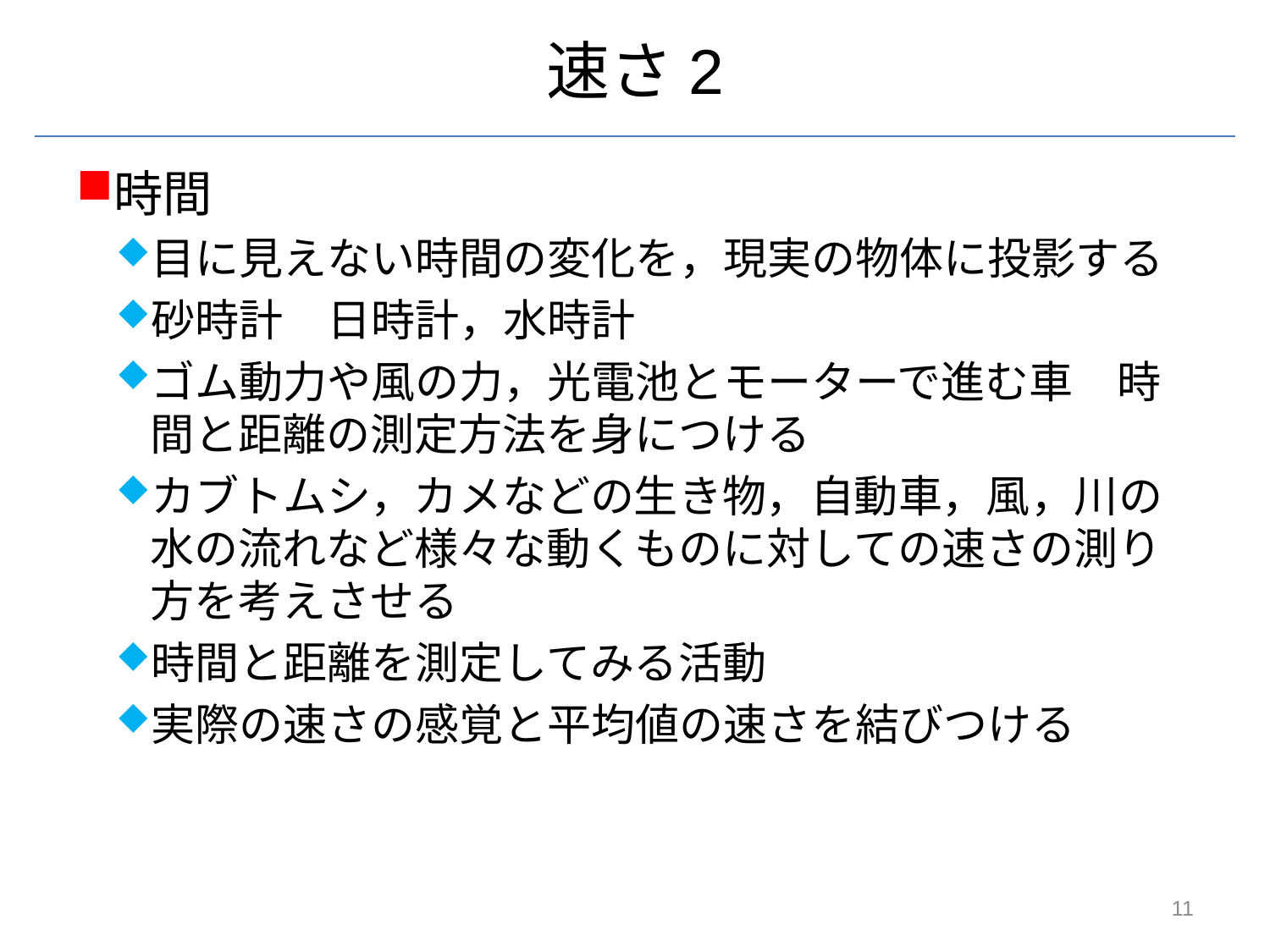

# 速さ2

時間
目に見えない時間の変化を，現実の物体に投影する
砂時計　日時計，水時計
ゴム動力や風の力，光電池とモーターで進む車　時間と距離の測定方法を身につける
カブトムシ，カメなどの生き物，自動車，風，川の水の流れなど様々な動くものに対しての速さの測り方を考えさせる
時間と距離を測定してみる活動
実際の速さの感覚と平均値の速さを結びつける
11